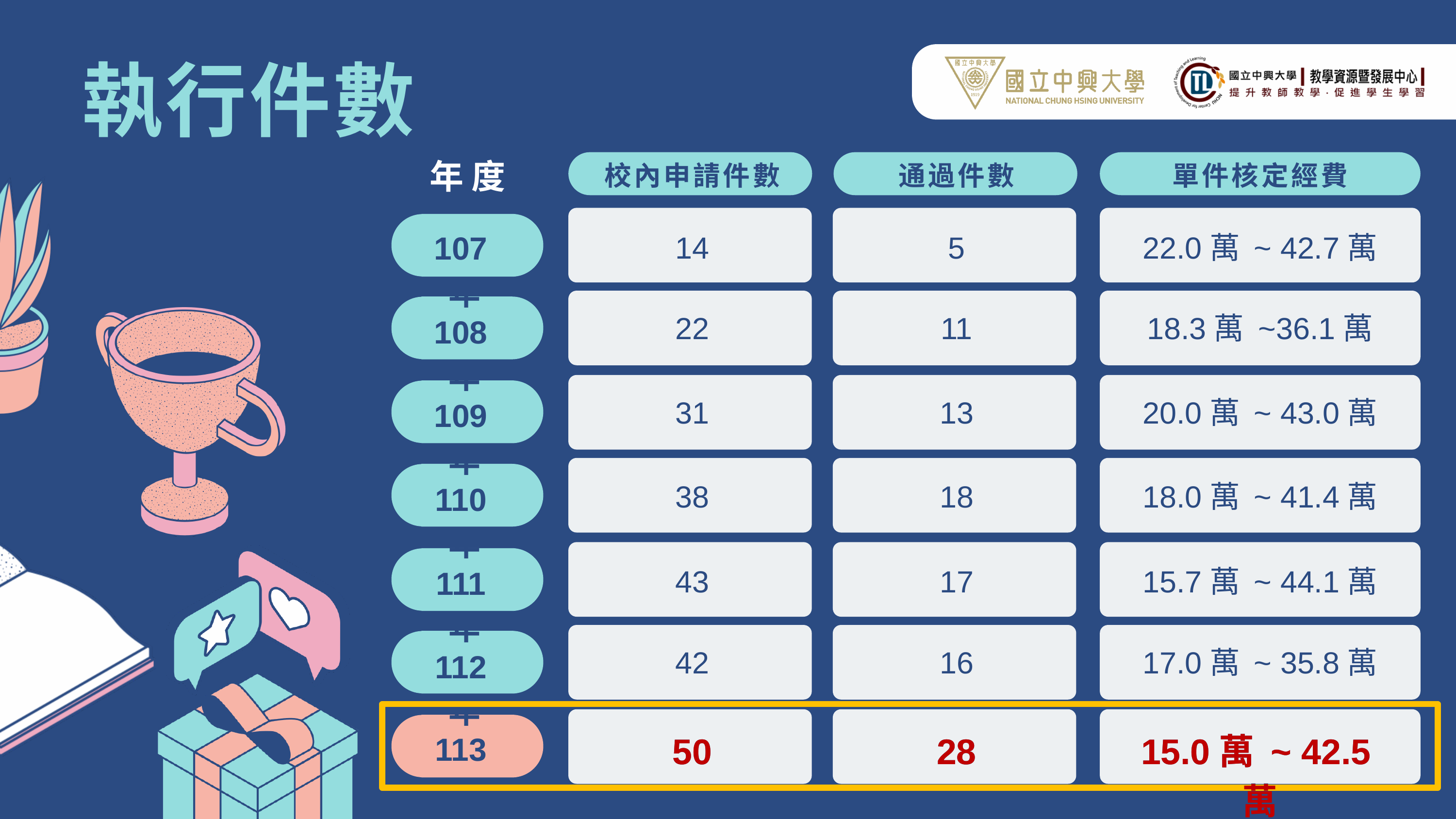

執行件數

年 度

校內申請件數
通過件數
單件核定經費

107年
14
5
22.0萬 ~ 42.7萬

22
11
18.3萬 ~36.1萬
108年

31
13
20.0萬 ~ 43.0萬
109年

38
18
18.0萬 ~ 41.4萬
110年

43
17
15.7萬 ~ 44.1萬
111年

42
16
17.0萬 ~ 35.8萬
112年

50
28
15.0萬 ~ 42.5萬
50
28
15.0萬 ~ 42.5萬
113年